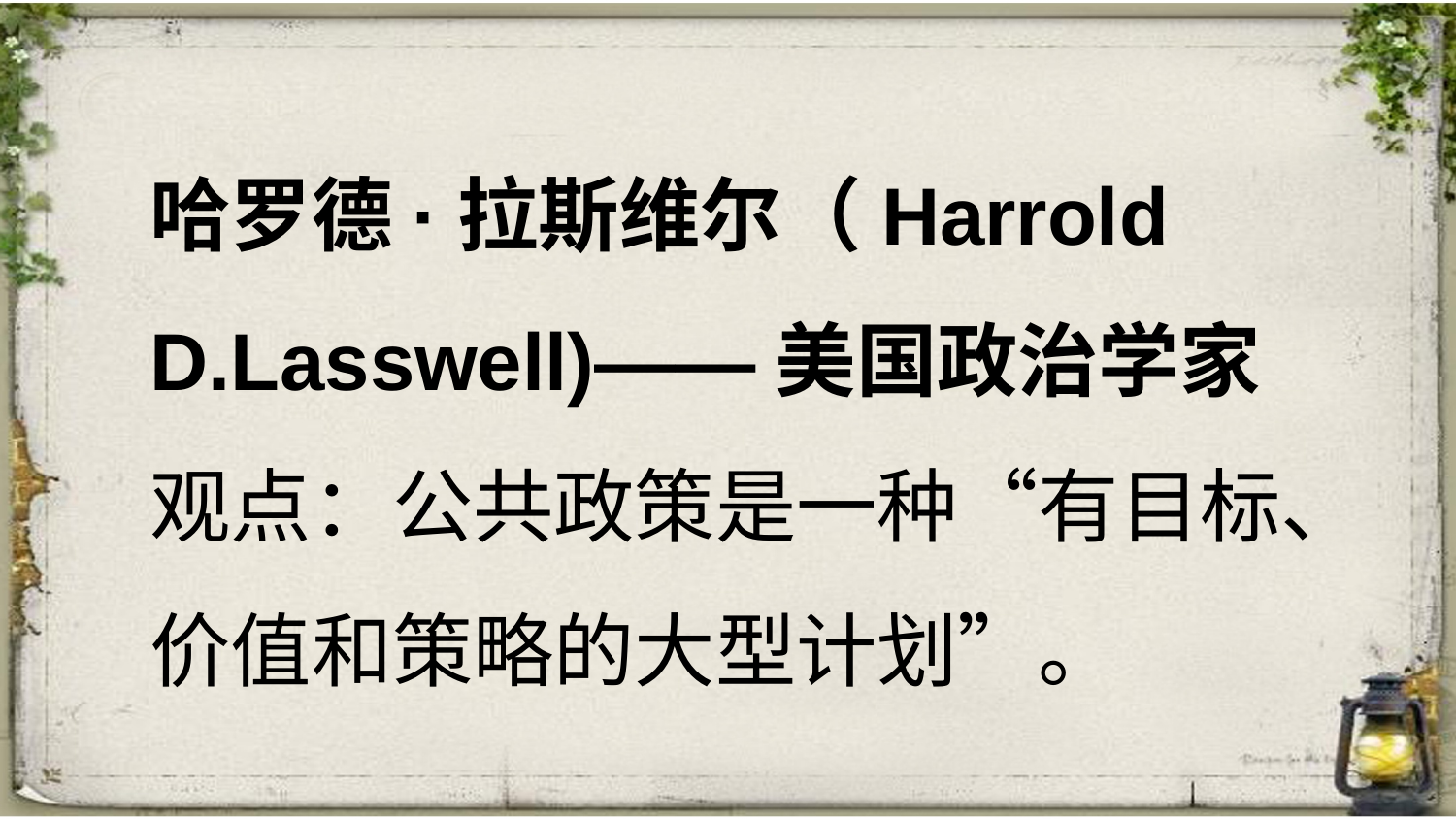

哈罗德·拉斯维尔（Harrold D.Lasswell)——美国政治学家
观点：公共政策是一种“有目标、价值和策略的大型计划”。